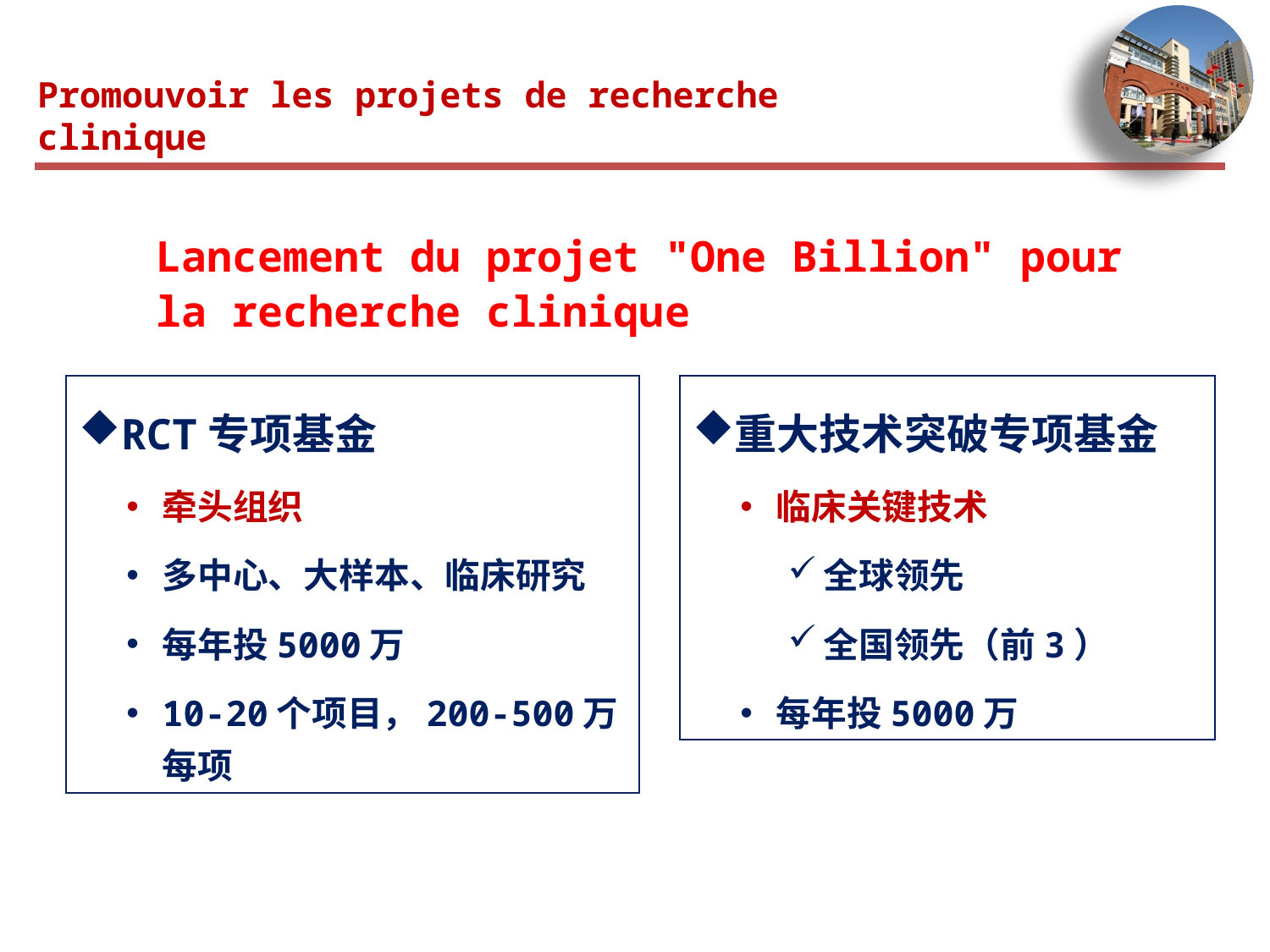

Promouvoir les projets de recherche clinique
Lancement du projet "One Billion" pour la recherche clinique
RCT专项基金
牵头组织
多中心、大样本、临床研究
每年投5000万
10-20个项目，200-500万每项
重大技术突破专项基金
临床关键技术
全球领先
全国领先（前3）
每年投5000万